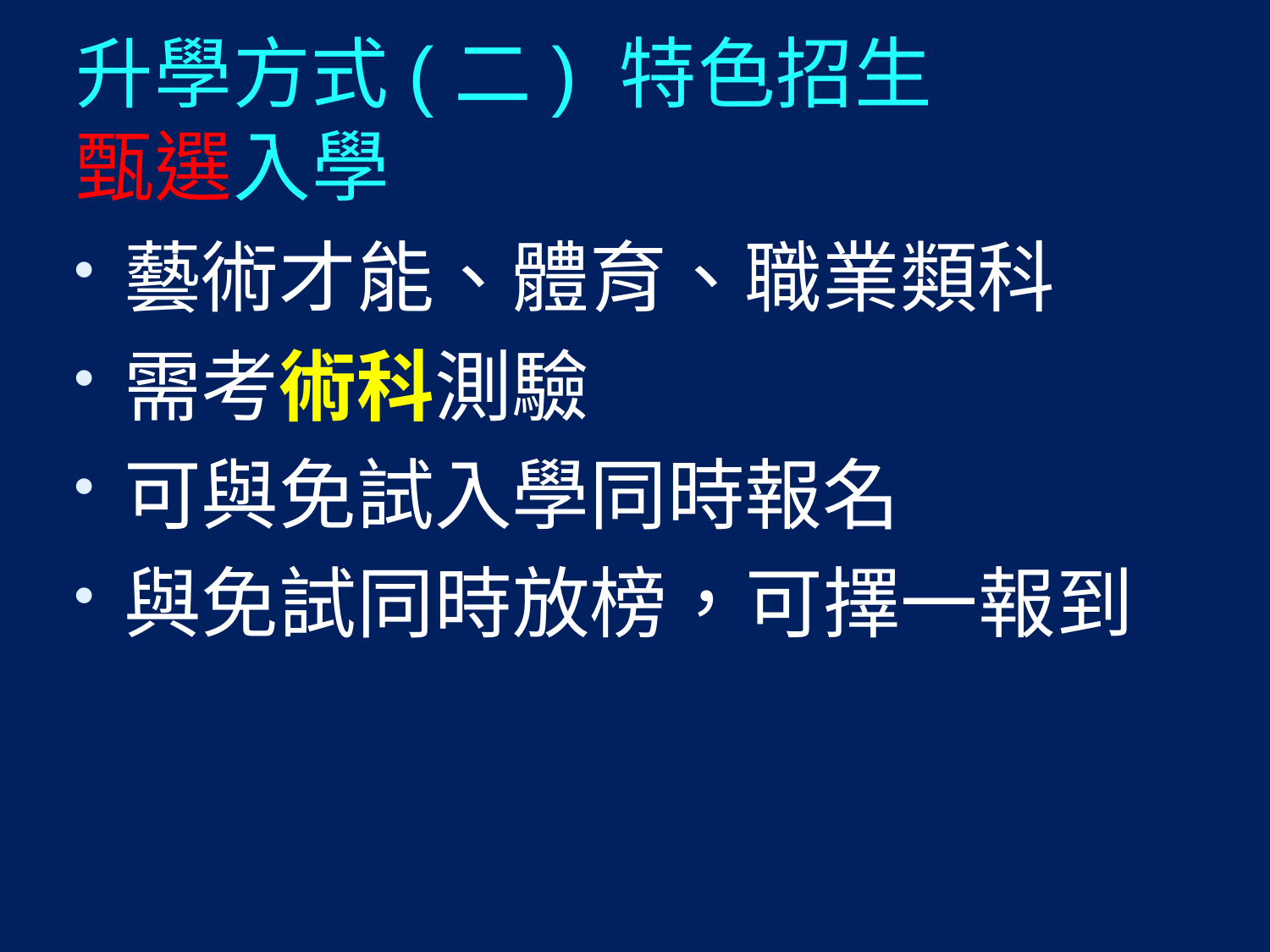

# 升學方式(二) 特色招生 甄選入學
藝術才能、體育、職業類科
需考術科測驗
可與免試入學同時報名
與免試同時放榜，可擇一報到